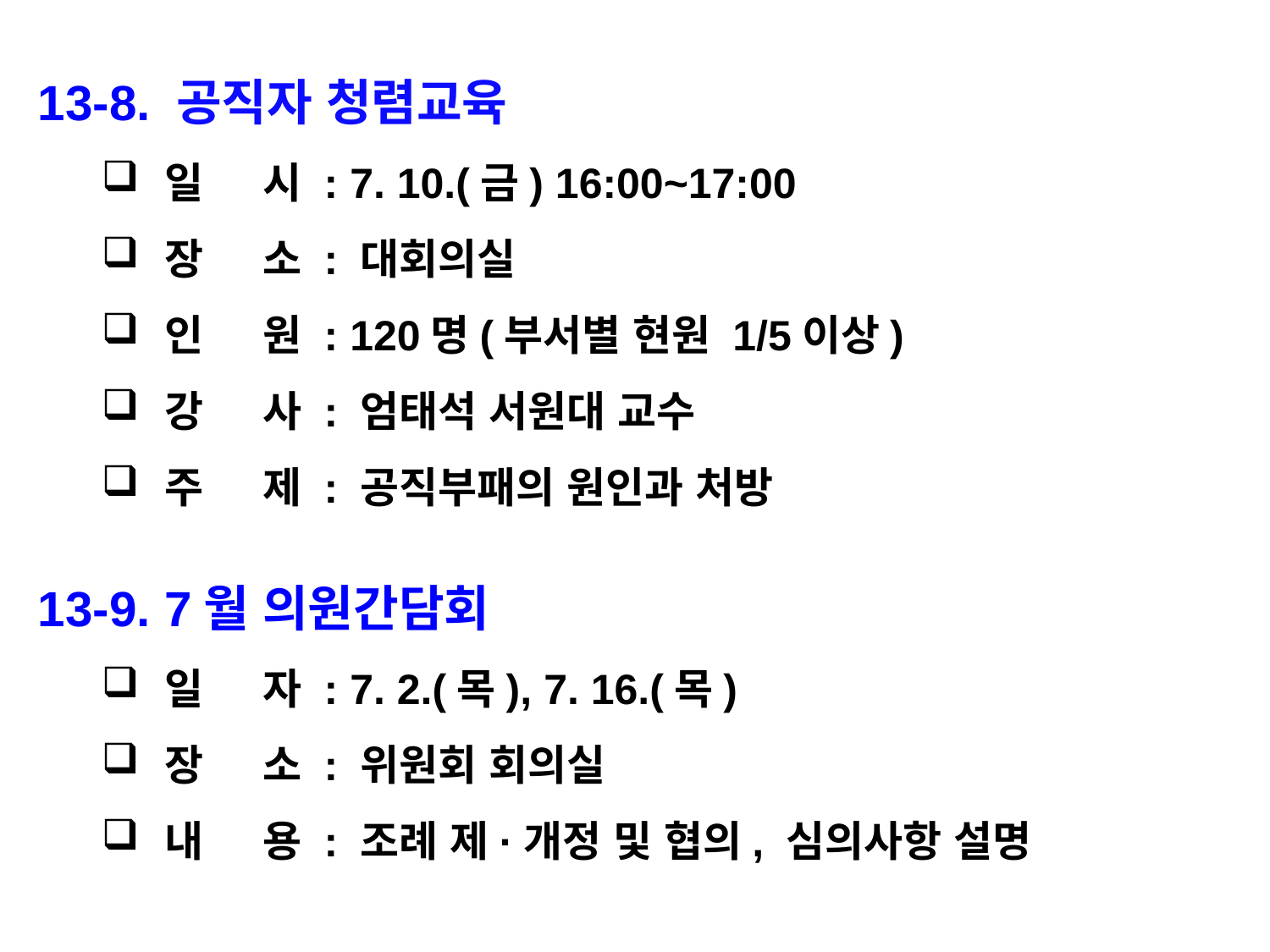

13-8. 공직자 청렴교육
일     시 : 7. 10.(금) 16:00~17:00
장     소 : 대회의실
인     원 : 120명(부서별 현원 1/5이상)
강     사 : 엄태석 서원대 교수
주     제 : 공직부패의 원인과 처방

13-9. 7월 의원간담회
일     자 : 7. 2.(목), 7. 16.(목)
장     소 : 위원회 회의실
내     용 : 조례 제·개정 및 협의, 심의사항 설명